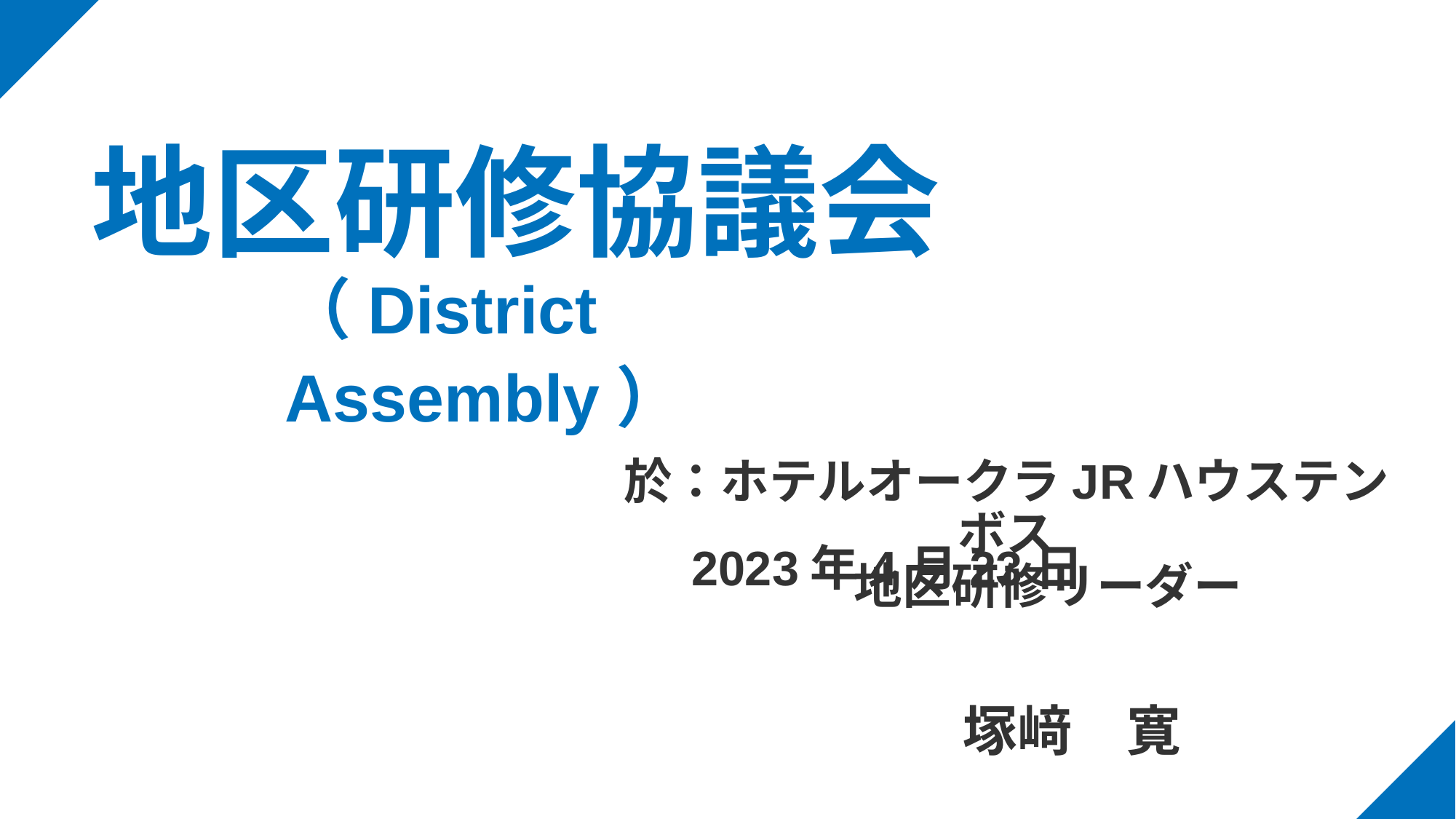

地区研修協議会
（District Assembly）
於：ホテルオークラJRハウステンボス
2023年4月23日
地区研修リーダー
　　　　　　　　　　　　　塚﨑　寛